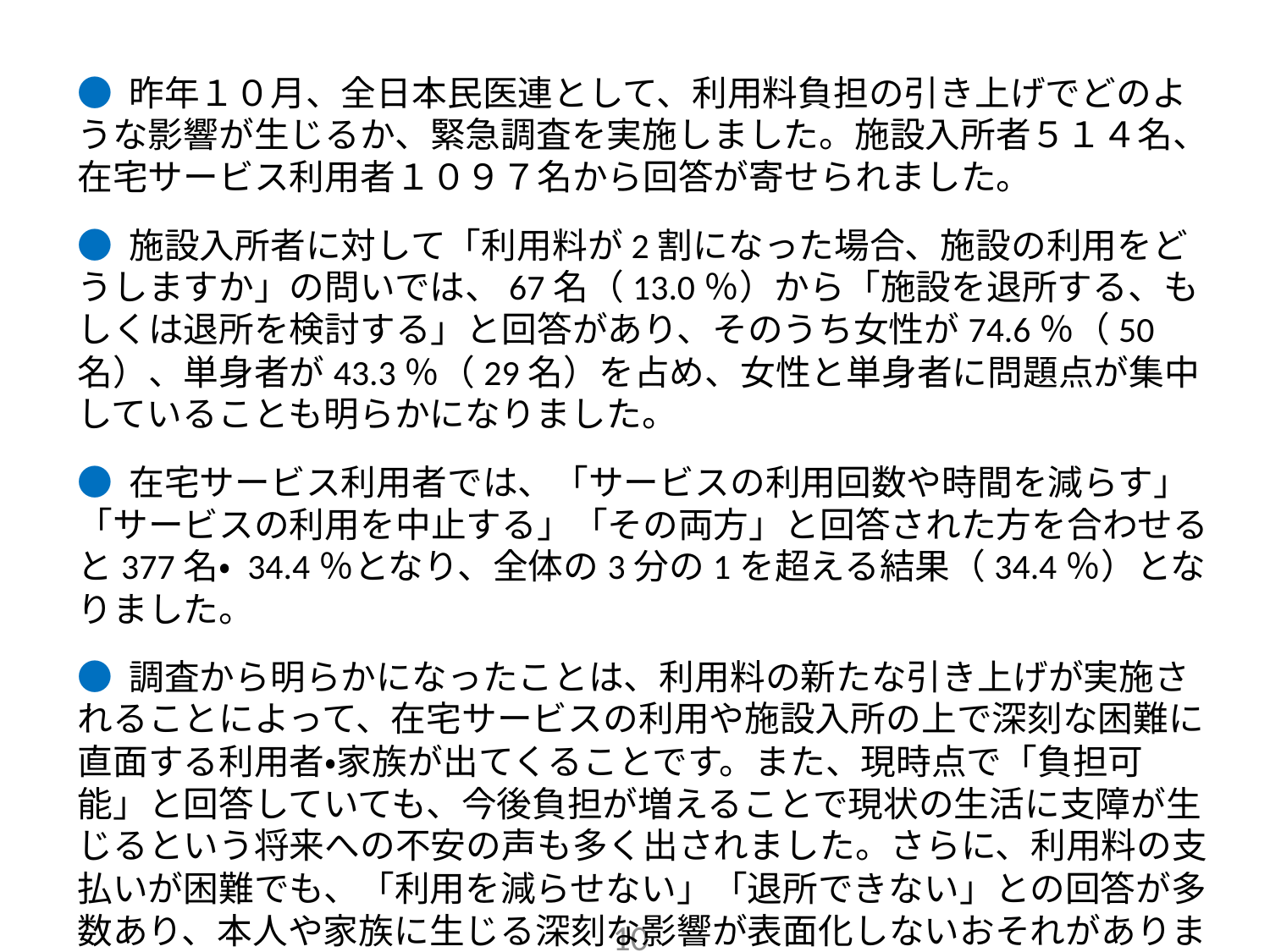

● 昨年１０月、全日本民医連として、利用料負担の引き上げでどのような影響が生じるか、緊急調査を実施しました。施設入所者５１４名、在宅サービス利用者１０９７名から回答が寄せられました。

● 施設入所者に対して「利用料が2割になった場合、施設の利用をどうしますか」の問いでは、67名（13.0％）から「施設を退所する、もしくは退所を検討する」と回答があり、そのうち女性が74.6％（50名）、単身者が43.3％（29名）を占め、女性と単身者に問題点が集中していることも明らかになりました。

● 在宅サービス利用者では、「サービスの利用回数や時間を減らす」「サービスの利用を中止する」「その両方」と回答された方を合わせると377名・ 34.4％となり、全体の3分の1を超える結果（34.4％）となりました。

● 調査から明らかになったことは、利用料の新たな引き上げが実施されることによって、在宅サービスの利用や施設入所の上で深刻な困難に直面する利用者・家族が出てくることです。また、現時点で「負担可能」と回答していても、今後負担が増えることで現状の生活に支障が生じるという将来への不安の声も多く出されました。さらに、利用料の支払いが困難でも、「利用を減らせない」「退所できない」との回答が多数あり、本人や家族に生じる深刻な影響が表面化しないおそれがあります。

10